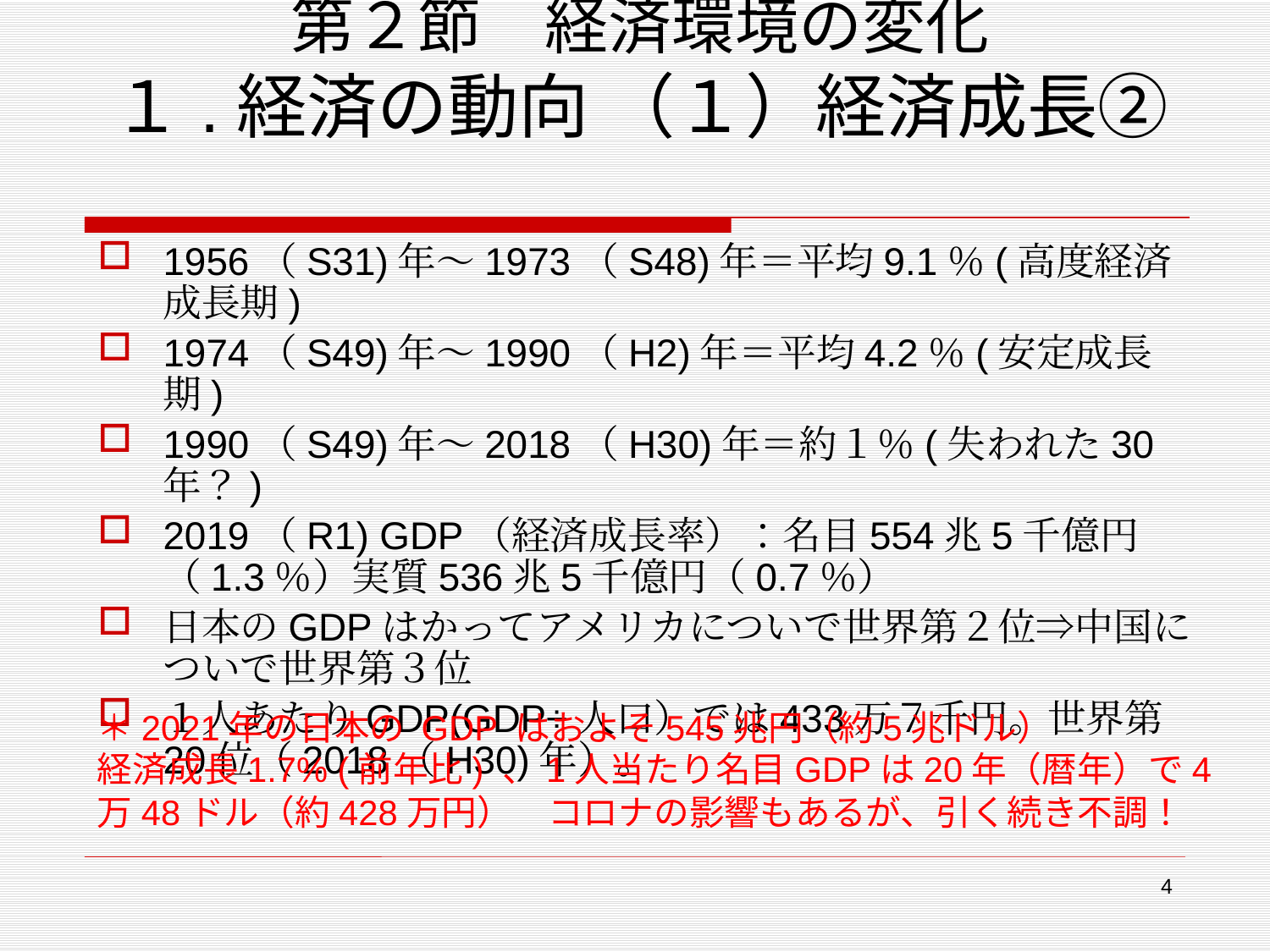

# 第２節　経済環境の変化 １.経済の動向 （１）経済成長②
1956（S31)年～1973（S48)年＝平均9.1％(高度経済成長期)
1974（S49)年～1990（H2)年＝平均4.2％(安定成長期)
1990（S49)年～2018（H30)年＝約１％(失われた30年？)
2019（R1) GDP（経済成長率）：名目554兆5千億円（1.3％）実質536兆5千億円（0.7％）
日本のGDPはかってアメリカについで世界第２位⇒中国についで世界第３位
１人あたりGDP(GDP÷人口）では433万７千円。世界第20位（2018（H30)年）。

＊2021年の日本の GDP はおよそ545兆円（約5兆ドル）
経済成長1.7% (前年比) 、1人当たり名目GDPは20年（暦年）で4万48ドル（約428万円）　コロナの影響もあるが、引く続き不調！
4